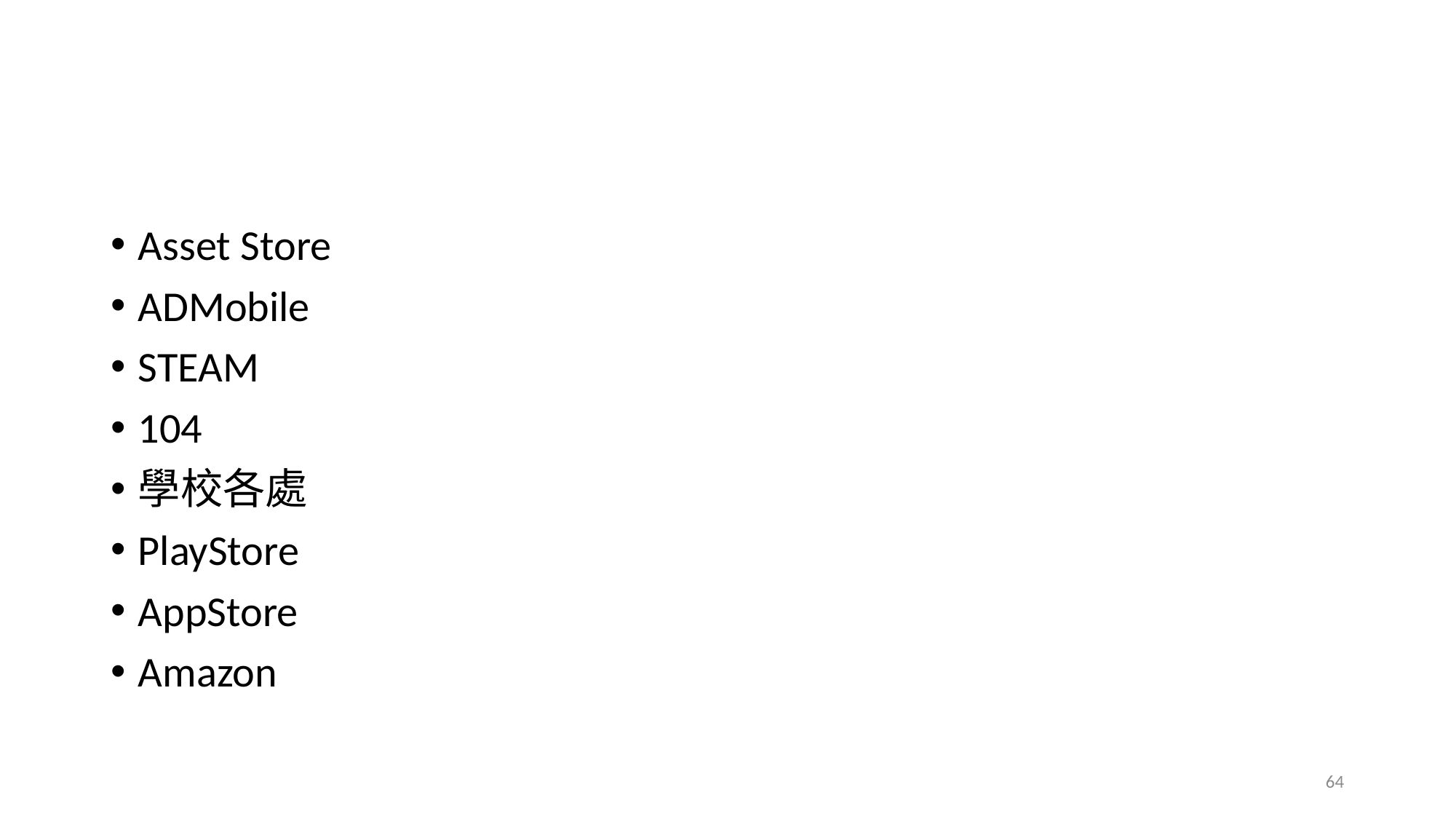

#
Asset Store
ADMobile
STEAM
104
學校各處
PlayStore
AppStore
Amazon

64